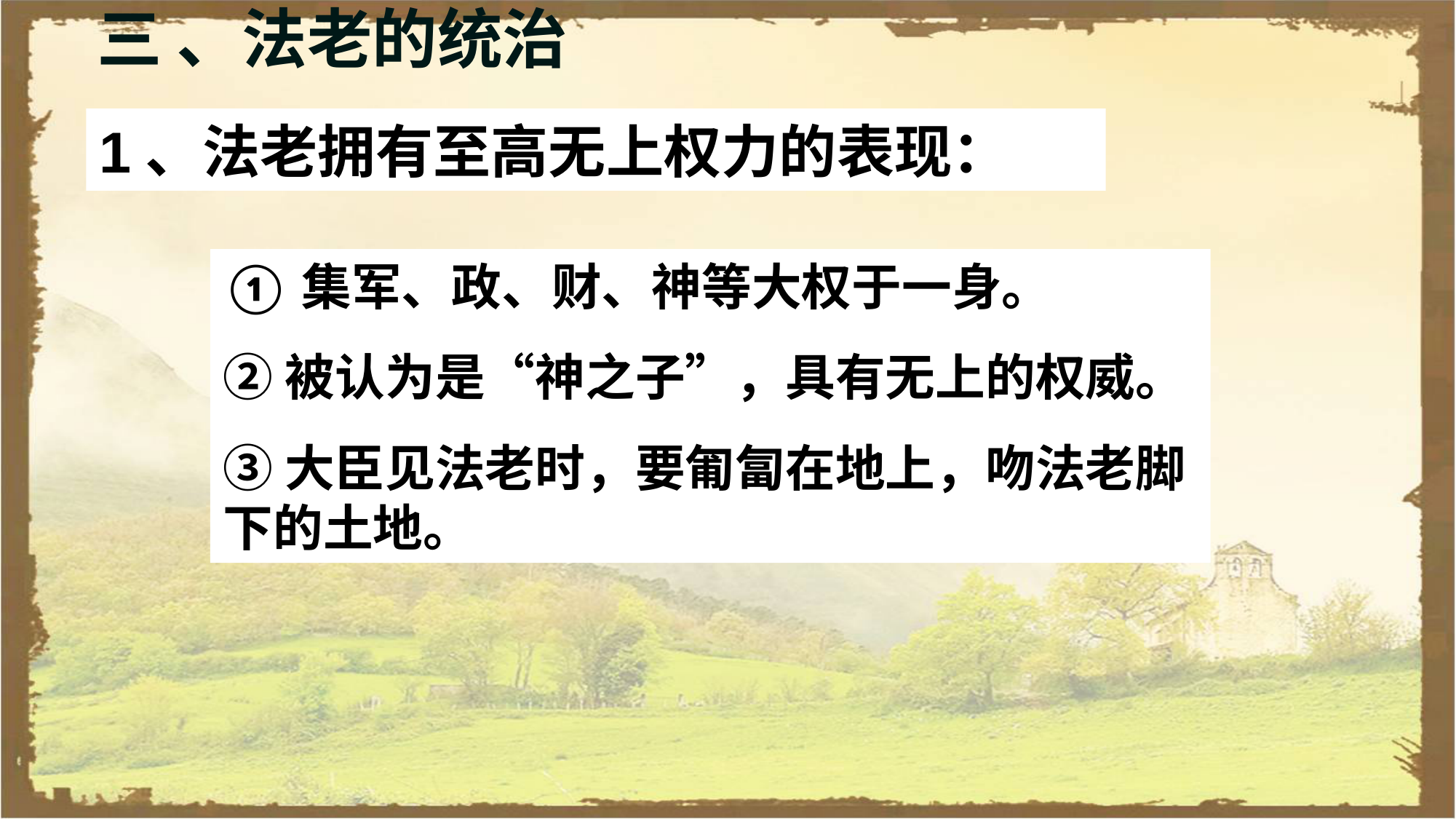

三 、法老的统治

1、法老拥有至高无上权力的表现：
①集军、政、财、神等大权于一身。
②被认为是“神之子”，具有无上的权威。
③大臣见法老时，要匍匐在地上，吻法老脚下的土地。